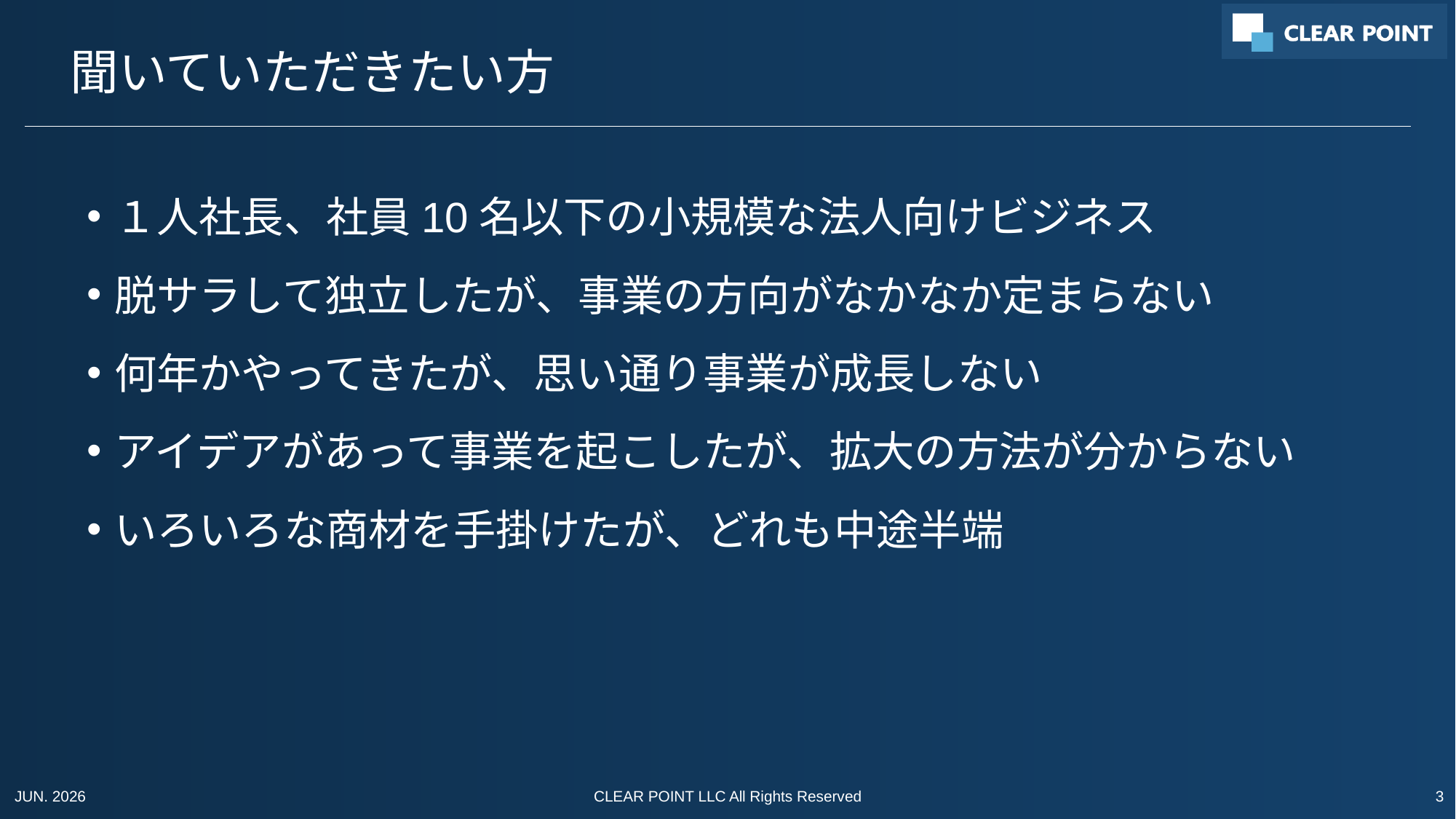

# 聞いていただきたい方
１人社長、社員10名以下の小規模な法人向けビジネス
脱サラして独立したが、事業の方向がなかなか定まらない
何年かやってきたが、思い通り事業が成長しない
アイデアがあって事業を起こしたが、拡大の方法が分からない
いろいろな商材を手掛けたが、どれも中途半端
JUN. 2026
CLEAR POINT LLC All Rights Reserved
3